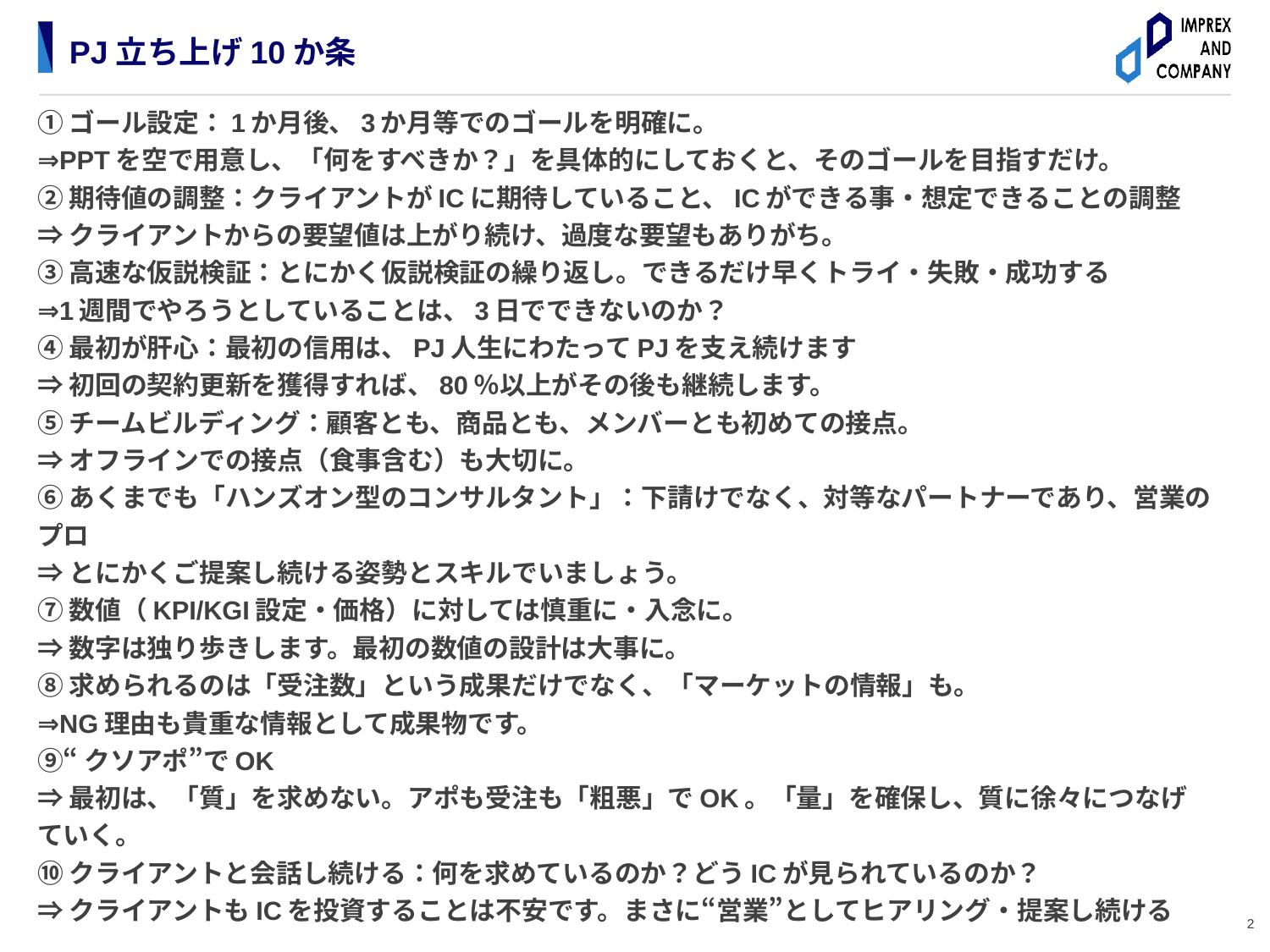

# PJ立ち上げ10か条
①ゴール設定：1か月後、3か月等でのゴールを明確に。
⇒PPTを空で用意し、「何をすべきか？」を具体的にしておくと、そのゴールを目指すだけ。
➁期待値の調整：クライアントがICに期待していること、ICができる事・想定できることの調整
⇒クライアントからの要望値は上がり続け、過度な要望もありがち。
③高速な仮説検証：とにかく仮説検証の繰り返し。できるだけ早くトライ・失敗・成功する
⇒1週間でやろうとしていることは、3日でできないのか？
④最初が肝心：最初の信用は、PJ人生にわたってPJを支え続けます
⇒初回の契約更新を獲得すれば、80％以上がその後も継続します。
⑤チームビルディング：顧客とも、商品とも、メンバーとも初めての接点。
⇒オフラインでの接点（食事含む）も大切に。
⑥あくまでも「ハンズオン型のコンサルタント」：下請けでなく、対等なパートナーであり、営業のプロ
⇒とにかくご提案し続ける姿勢とスキルでいましょう。
⑦数値（KPI/KGI設定・価格）に対しては慎重に・入念に。
⇒数字は独り歩きします。最初の数値の設計は大事に。
⑧求められるのは「受注数」という成果だけでなく、「マーケットの情報」も。
⇒NG理由も貴重な情報として成果物です。
⑨“クソアポ”でOK
⇒最初は、「質」を求めない。アポも受注も「粗悪」でOK。「量」を確保し、質に徐々につなげていく。
⑩クライアントと会話し続ける：何を求めているのか？どうICが見られているのか？
⇒クライアントもICを投資することは不安です。まさに“営業”としてヒアリング・提案し続ける
2